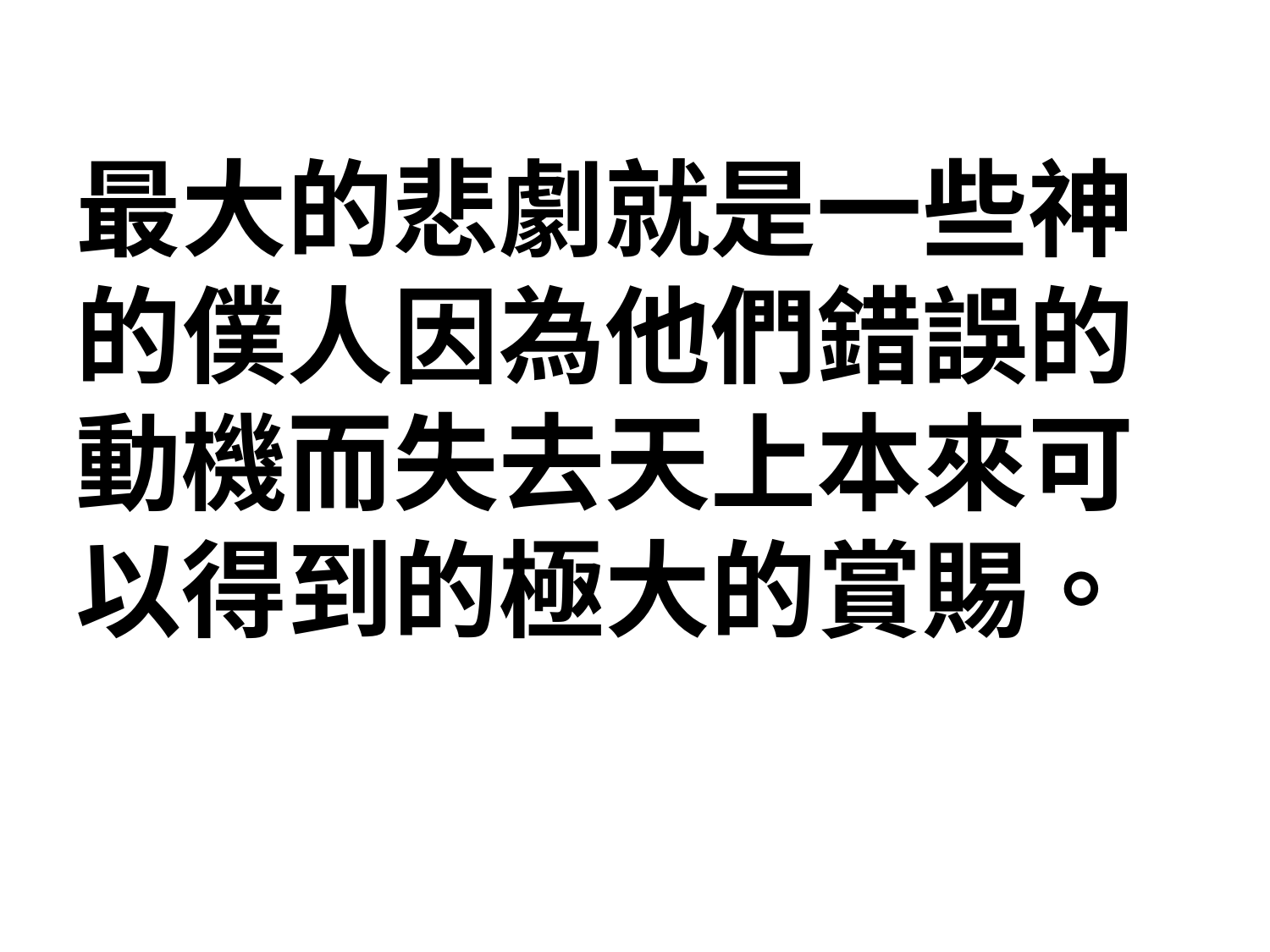

最大的悲劇就是一些神的僕人因為他們錯誤的動機而失去天上本來可以得到的極大的賞賜。